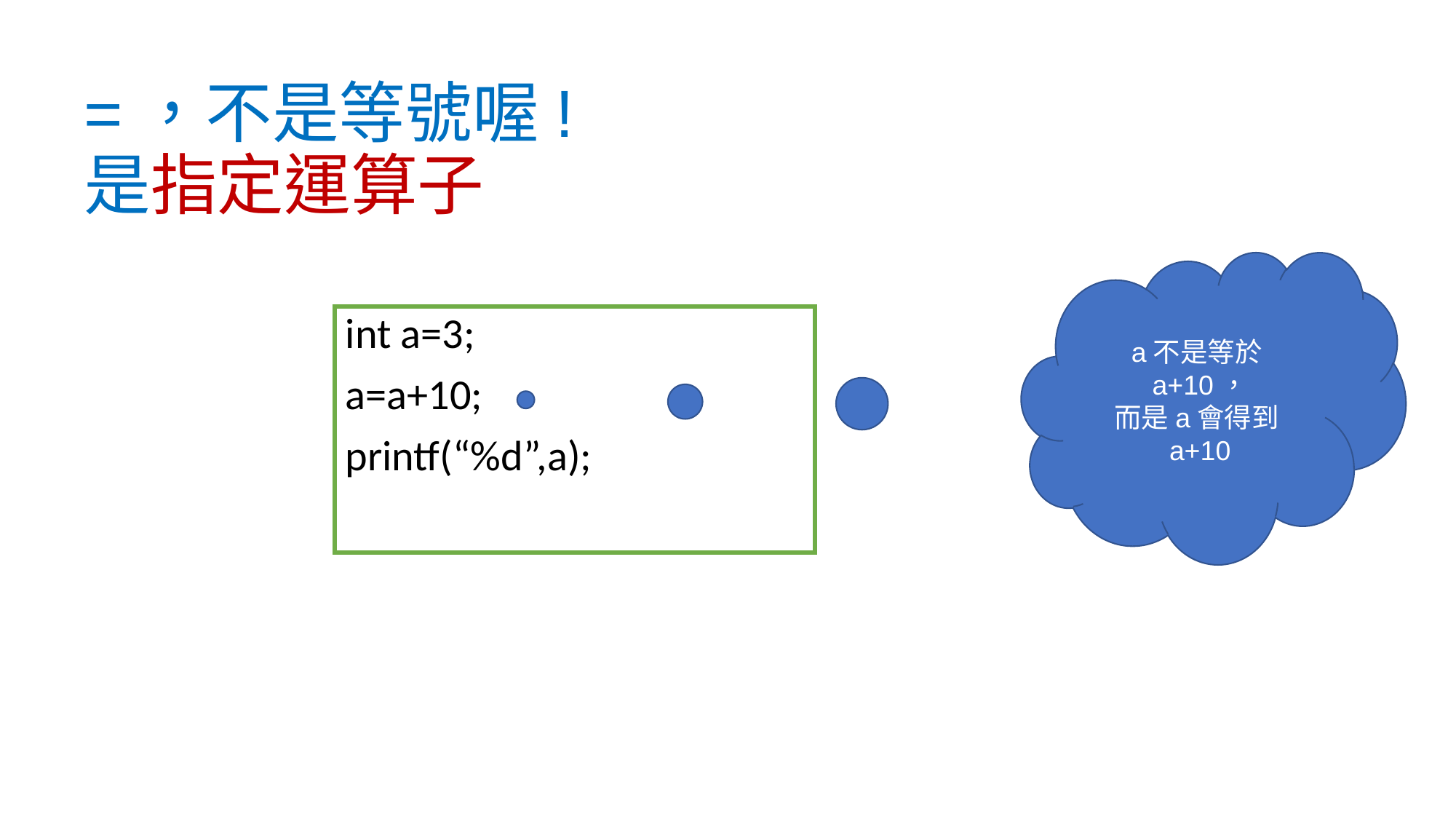

# =，不是等號喔! 是指定運算子
a不是等於a+10，
而是a會得到a+10
int a=3;
a=a+10;
printf(“%d”,a);